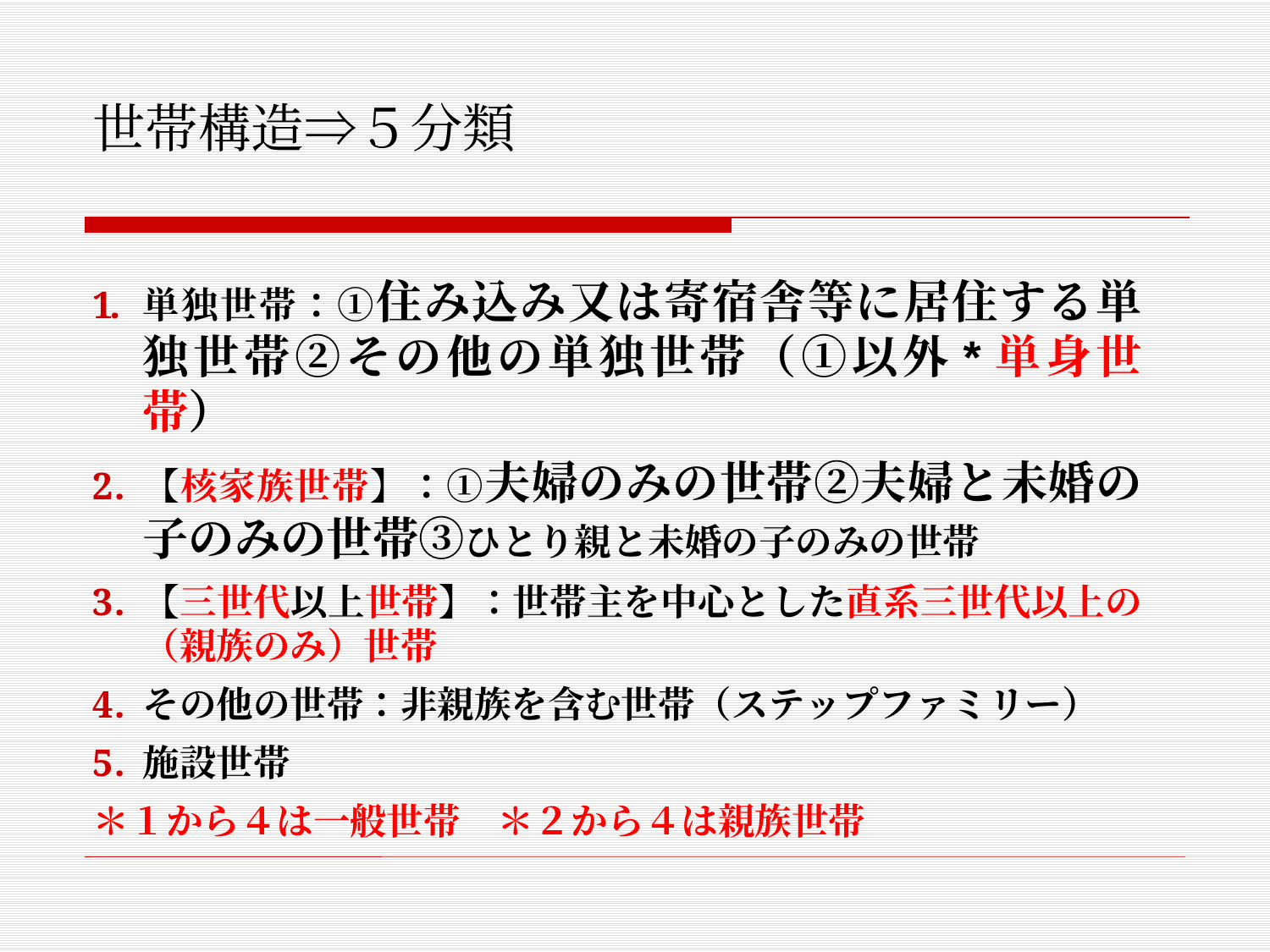

# 世帯構造⇒５分類
単独世帯：①住み込み又は寄宿舎等に居住する単独世帯②その他の単独世帯（①以外*単身世帯）
【核家族世帯】：①夫婦のみの世帯②夫婦と未婚の子のみの世帯③ひとり親と未婚の子のみの世帯
【三世代以上世帯】：世帯主を中心とした直系三世代以上の（親族のみ）世帯
その他の世帯：非親族を含む世帯（ステップファミリー）
施設世帯
＊１から４は一般世帯　＊２から４は親族世帯